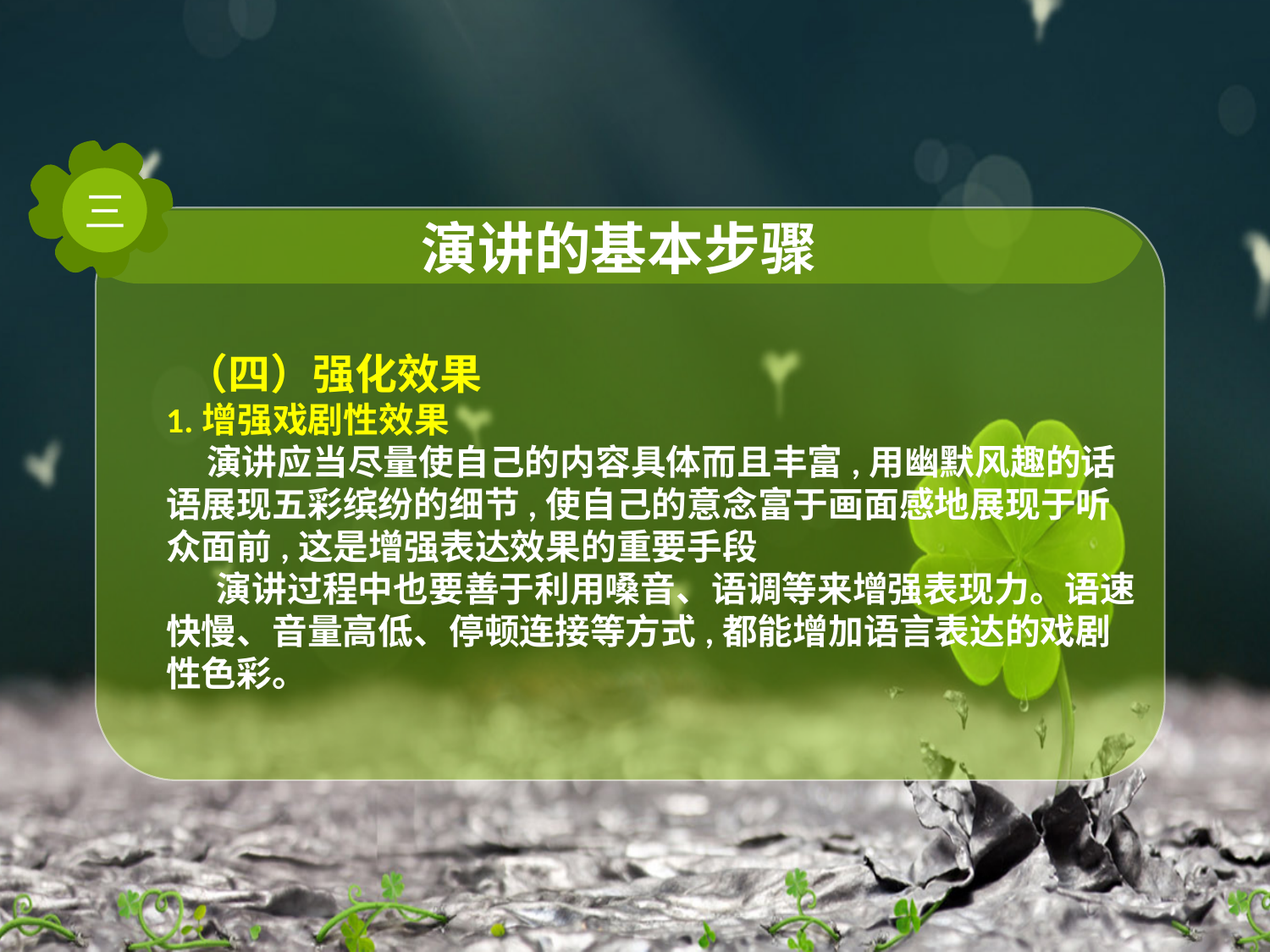

三

演讲的基本步骤
 （四）强化效果
1.增强戏剧性效果
    演讲应当尽量使自己的内容具体而且丰富,用幽默风趣的话语展现五彩缤纷的细节,使自己的意念富于画面感地展现于听众面前,这是增强表达效果的重要手段
    演讲过程中也要善于利用嗓音、语调等来增强表现力。语速快慢、音量高低、停顿连接等方式,都能增加语言表达的戏剧性色彩。